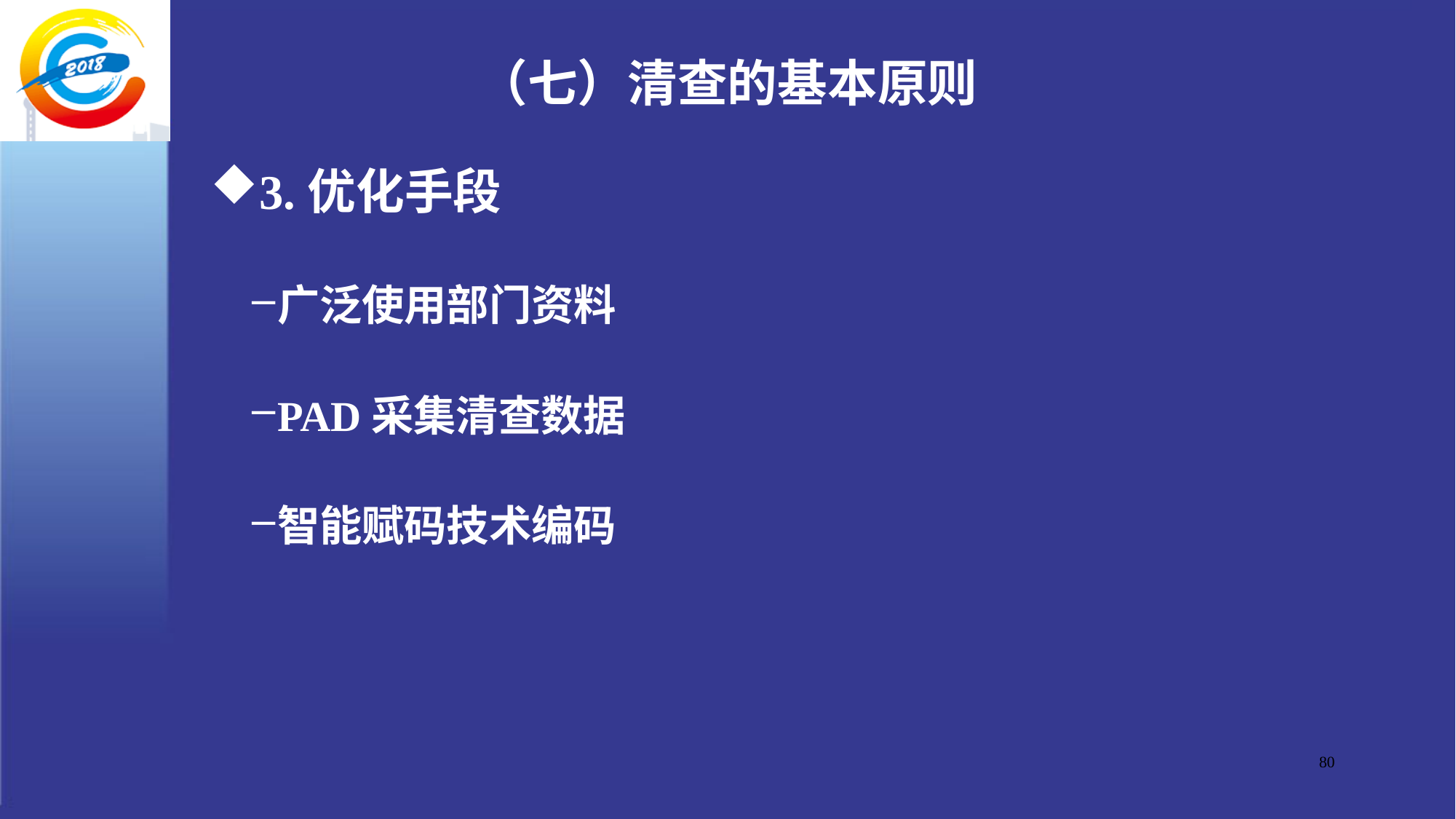

# （七）清查的基本原则
3.优化手段
广泛使用部门资料
PAD采集清查数据
智能赋码技术编码
80